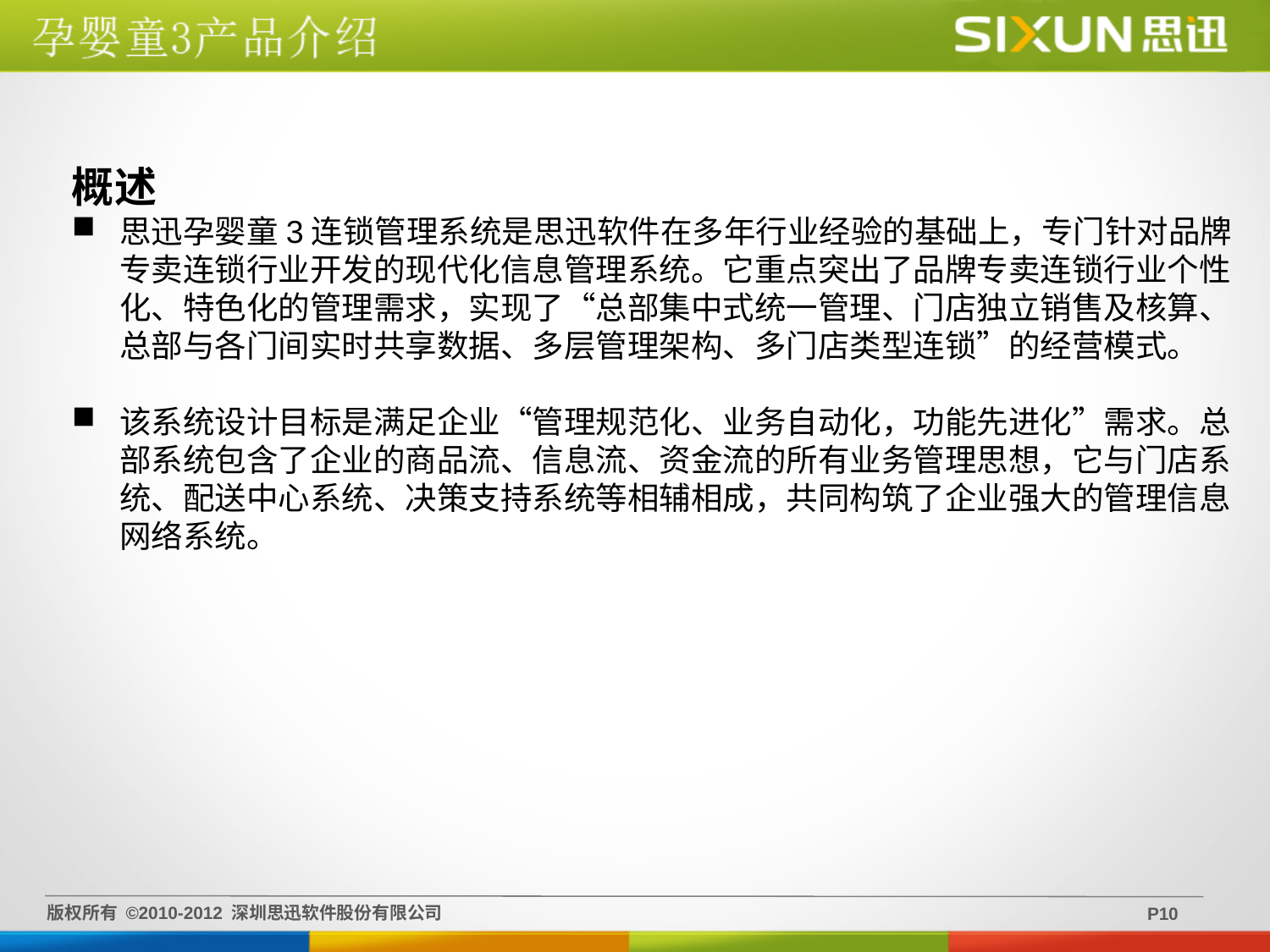

概述
思迅孕婴童3连锁管理系统是思迅软件在多年行业经验的基础上，专门针对品牌专卖连锁行业开发的现代化信息管理系统。它重点突出了品牌专卖连锁行业个性化、特色化的管理需求，实现了“总部集中式统一管理、门店独立销售及核算、总部与各门间实时共享数据、多层管理架构、多门店类型连锁”的经营模式。

该系统设计目标是满足企业“管理规范化、业务自动化，功能先进化”需求。总部系统包含了企业的商品流、信息流、资金流的所有业务管理思想，它与门店系统、配送中心系统、决策支持系统等相辅相成，共同构筑了企业强大的管理信息网络系统。